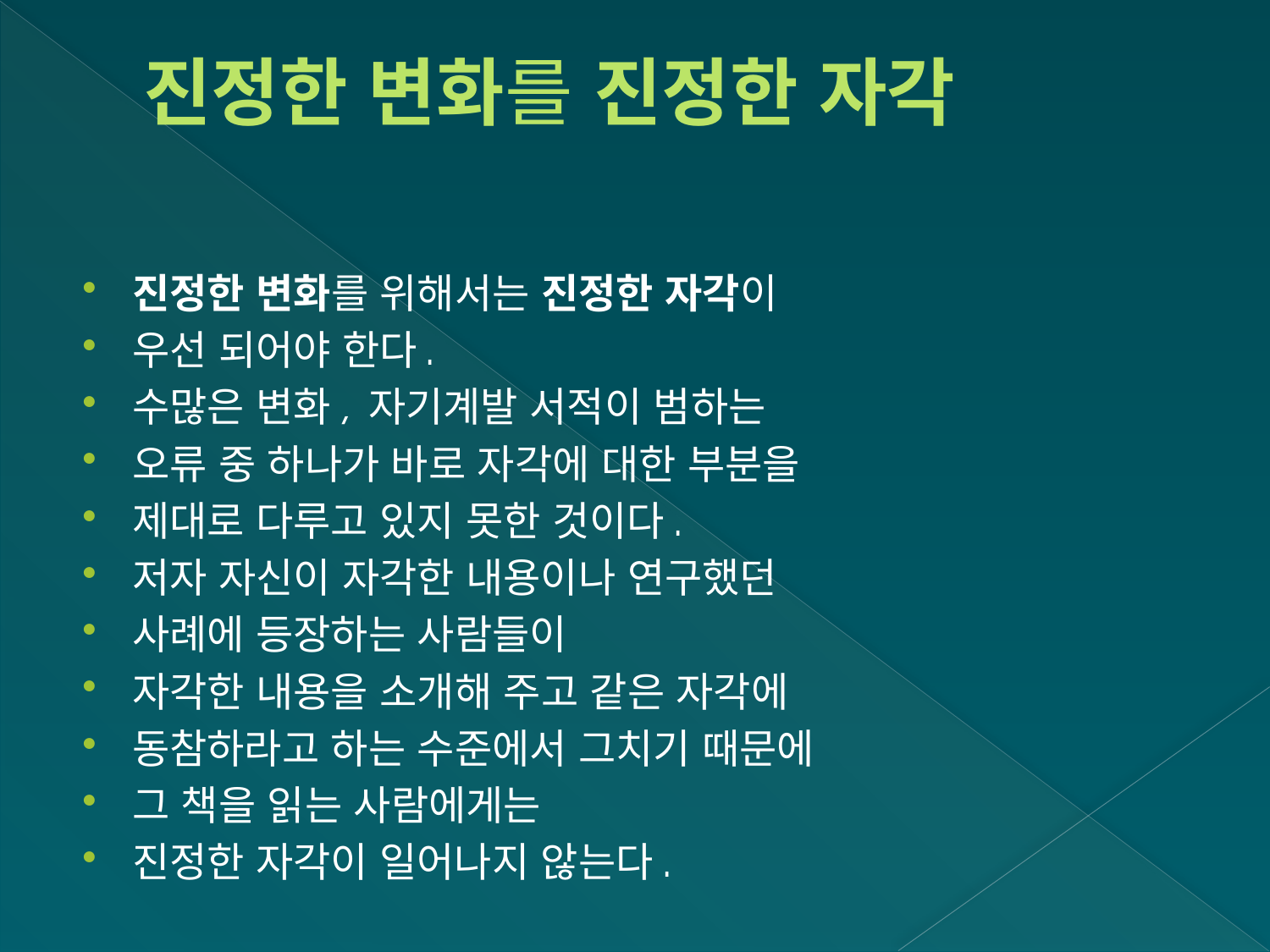

# 진정한 변화를 진정한 자각
진정한 변화를 위해서는 진정한 자각이
우선 되어야 한다.
수많은 변화, 자기계발 서적이 범하는
오류 중 하나가 바로 자각에 대한 부분을
제대로 다루고 있지 못한 것이다.
저자 자신이 자각한 내용이나 연구했던
사례에 등장하는 사람들이
자각한 내용을 소개해 주고 같은 자각에
동참하라고 하는 수준에서 그치기 때문에
그 책을 읽는 사람에게는
진정한 자각이 일어나지 않는다.